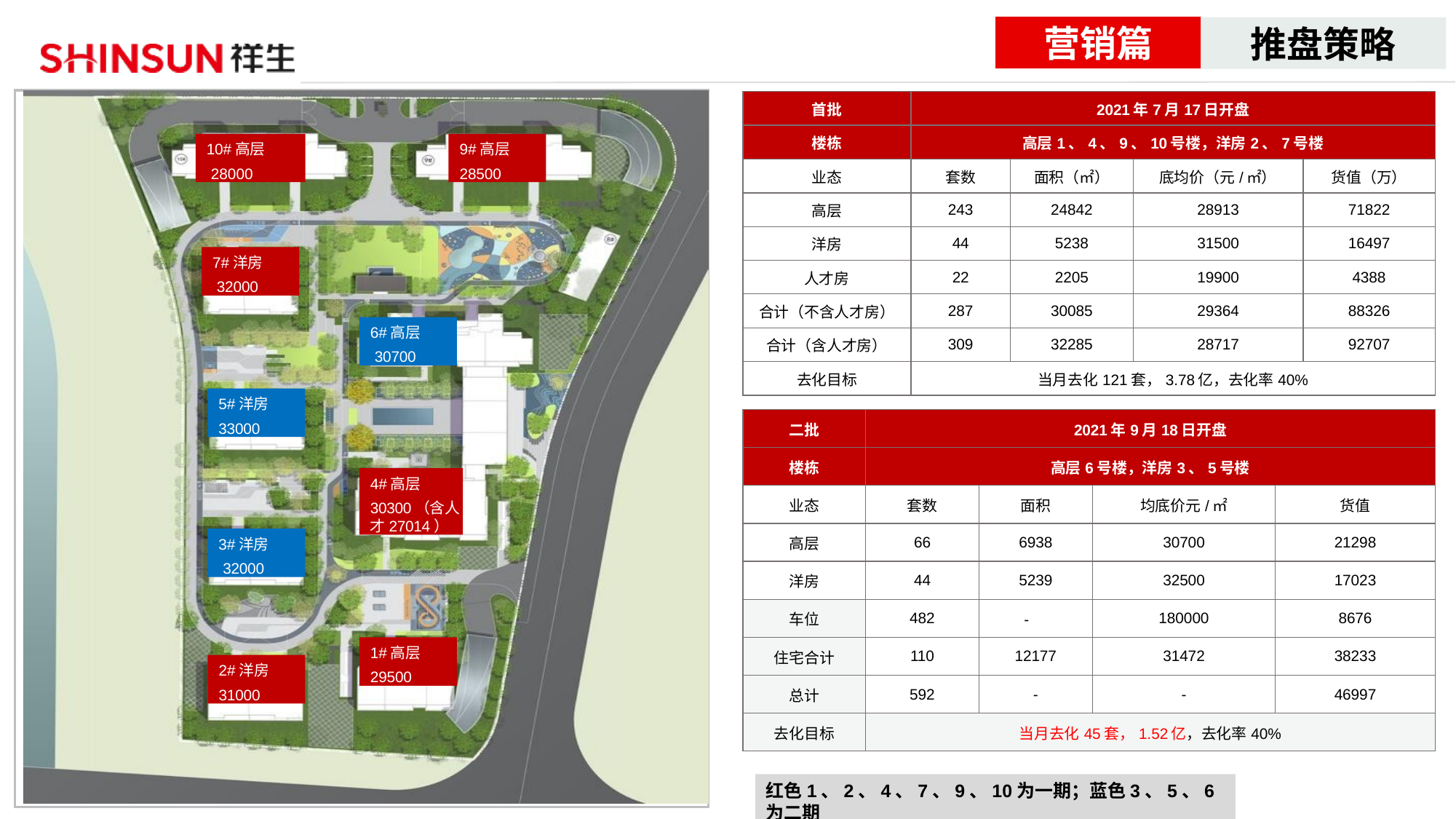

营销篇
推盘策略

| 首批 | 2021年7月17日开盘 |  |  |  |
| --- | --- | --- | --- | --- |
| 楼栋 | 高层1、4、9、10号楼，洋房2、7号楼 |  |  |  |
| 业态 | 套数 | 面积（㎡） | 底均价（元/㎡） | 货值（万） |
| 高层 | 243 | 24842 | 28913 | 71822 |
| 洋房 | 44 | 5238 | 31500 | 16497 |
| 人才房 | 22 | 2205 | 19900 | 4388 |
| 合计（不含人才房） | 287 | 30085 | 29364 | 88326 |
| 合计（含人才房） | 309 | 32285 | 28717 | 92707 |
| 去化目标 | 当月去化121套，3.78亿，去化率40% |  |  |  |
10#高层
 28000
9#高层
28500
7#洋房
 32000
6#高层
 30700
5#洋房
33000
| 二批 | 2021年9月18日开盘 |  |  |  |
| --- | --- | --- | --- | --- |
| 楼栋 | 高层6号楼，洋房3、5号楼 |  |  |  |
| 业态 | 套数 | 面积 | 均底价元/㎡ | 货值 |
| 高层 | 66 | 6938 | 30700 | 21298 |
| 洋房 | 44 | 5239 | 32500 | 17023 |
| 车位 | 482 | - | 180000 | 8676 |
| 住宅合计 | 110 | 12177 | 31472 | 38233 |
| 总计 | 592 | - | - | 46997 |
| 去化目标 | 当月去化45套，1.52亿，去化率40% |  |  |  |
4#高层
30300（含人才27014）
3#洋房
 32000
1#高层
29500
2#洋房
31000
红色1、2、4、7、9、10为一期；蓝色3、5、6为二期